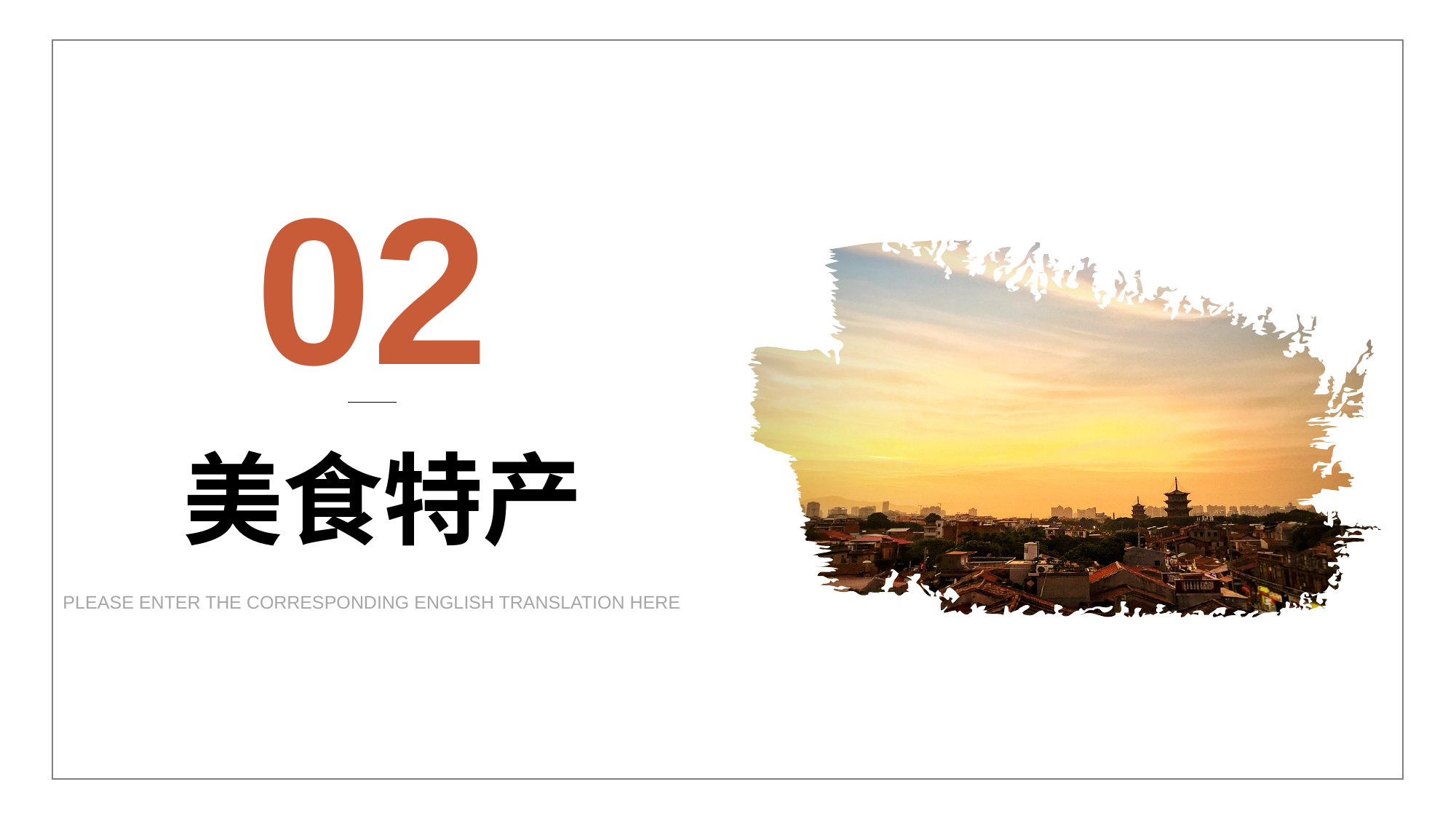

02

美食特产
PLEASE ENTER THE CORRESPONDING ENGLISH TRANSLATION HERE